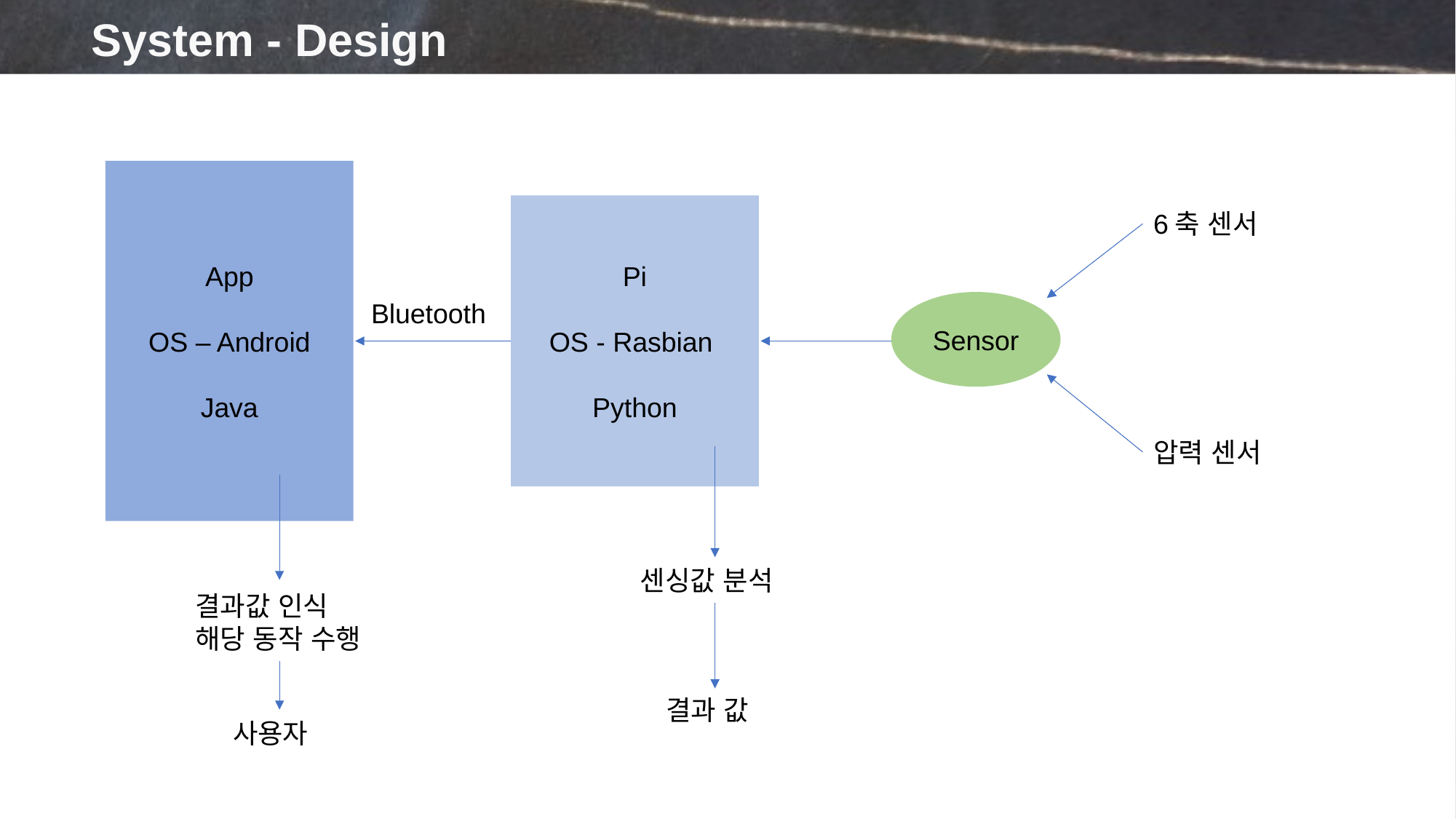

#
  System - Design

App

OS – Android

Java
Pi

OS - Rasbian

Python
6축 센서
Bluetooth
Sensor
압력 센서
센싱값 분석
결과값 인식
해당 동작 수행
결과 값
사용자